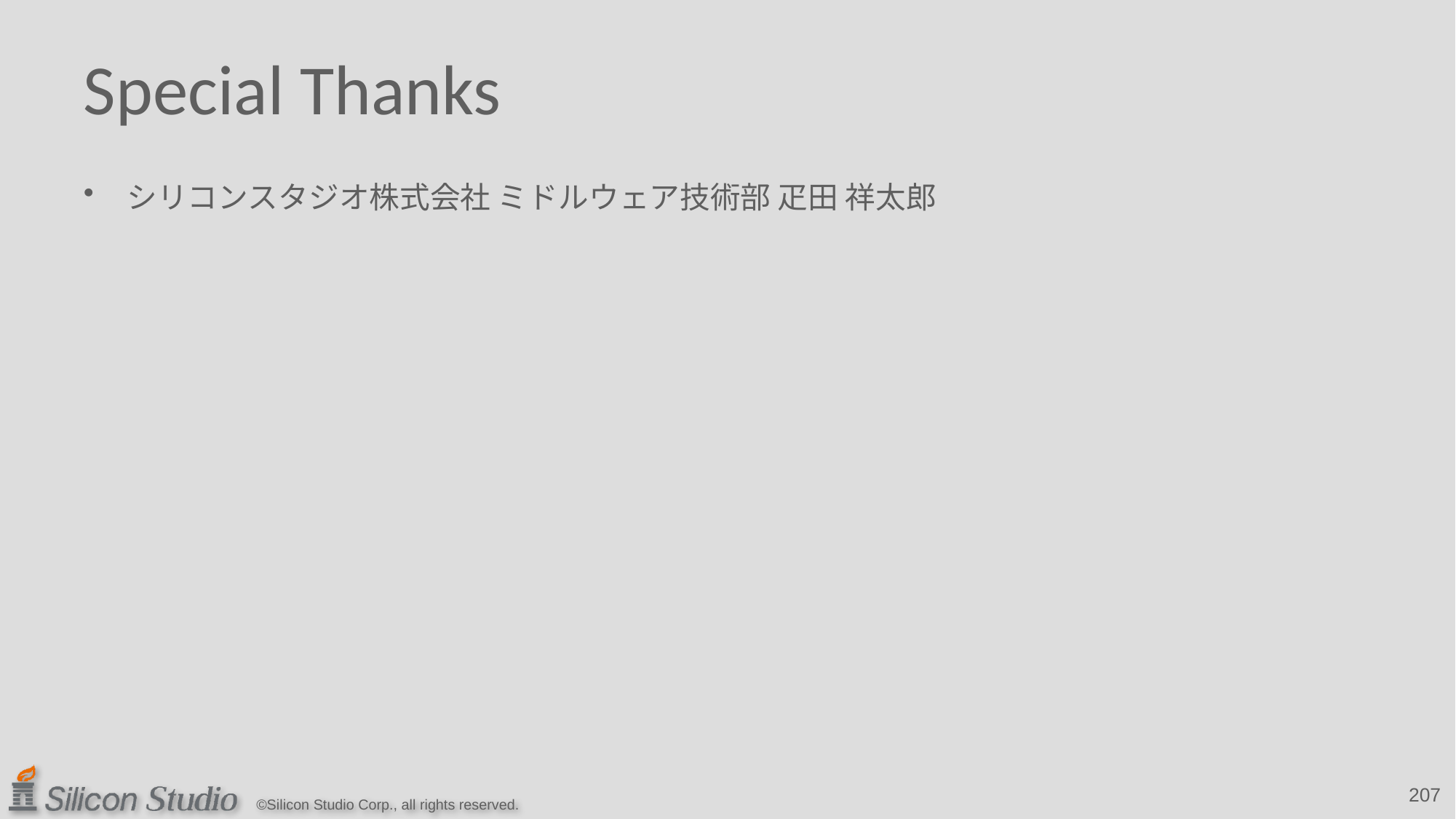

# Special Thanks
シリコンスタジオ株式会社 ミドルウェア技術部 疋田 祥太郎
207